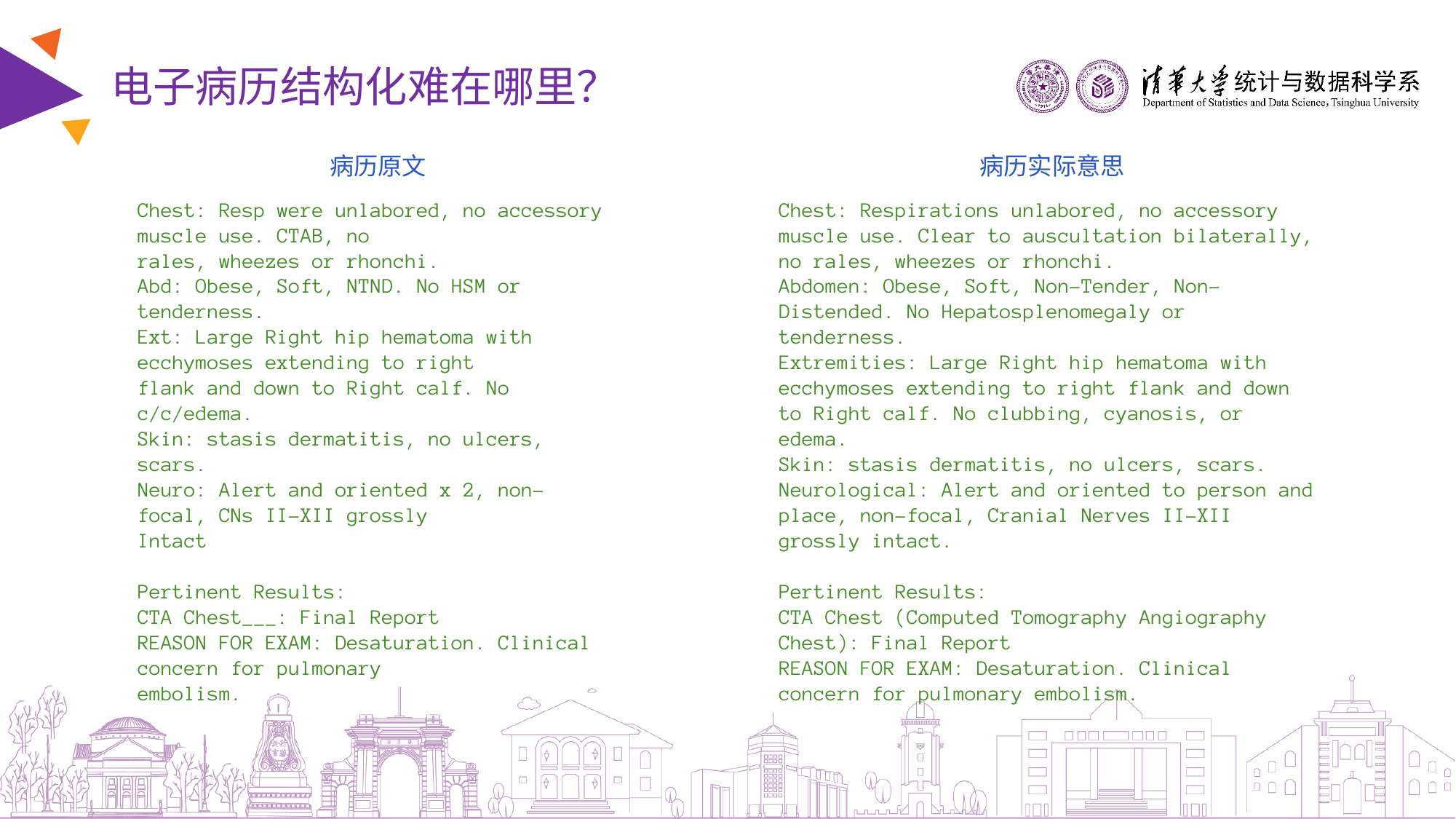

# 电子病历结构化难在哪里？
病历原文
病历实际意思
Chest: Resp were unlabored, no accessory muscle use. CTAB, no
rales, wheezes or rhonchi.
Abd: Obese, Soft, NTND. No HSM or tenderness.
Ext: Large Right hip hematoma with ecchymoses extending to right
flank and down to Right calf. No c/c/edema.
Skin: stasis dermatitis, no ulcers, scars.
Neuro: Alert and oriented x 2, non- focal, CNs II-XII grossly
Intact

Pertinent Results:
CTA Chest___: Final Report
REASON FOR EXAM: Desaturation. Clinical concern for pulmonary
embolism.
Chest: Respirations unlabored, no accessory muscle use. Clear to auscultation bilaterally, no rales, wheezes or rhonchi.
Abdomen: Obese, Soft, Non-Tender, Non-Distended. No Hepatosplenomegaly or tenderness.
Extremities: Large Right hip hematoma with ecchymoses extending to right flank and down to Right calf. No clubbing, cyanosis, or edema.
Skin: stasis dermatitis, no ulcers, scars.
Neurological: Alert and oriented to person and place, non-focal, Cranial Nerves II-XII grossly intact.

Pertinent Results:
CTA Chest (Computed Tomography Angiography Chest): Final Report
REASON FOR EXAM: Desaturation. Clinical concern for pulmonary embolism.